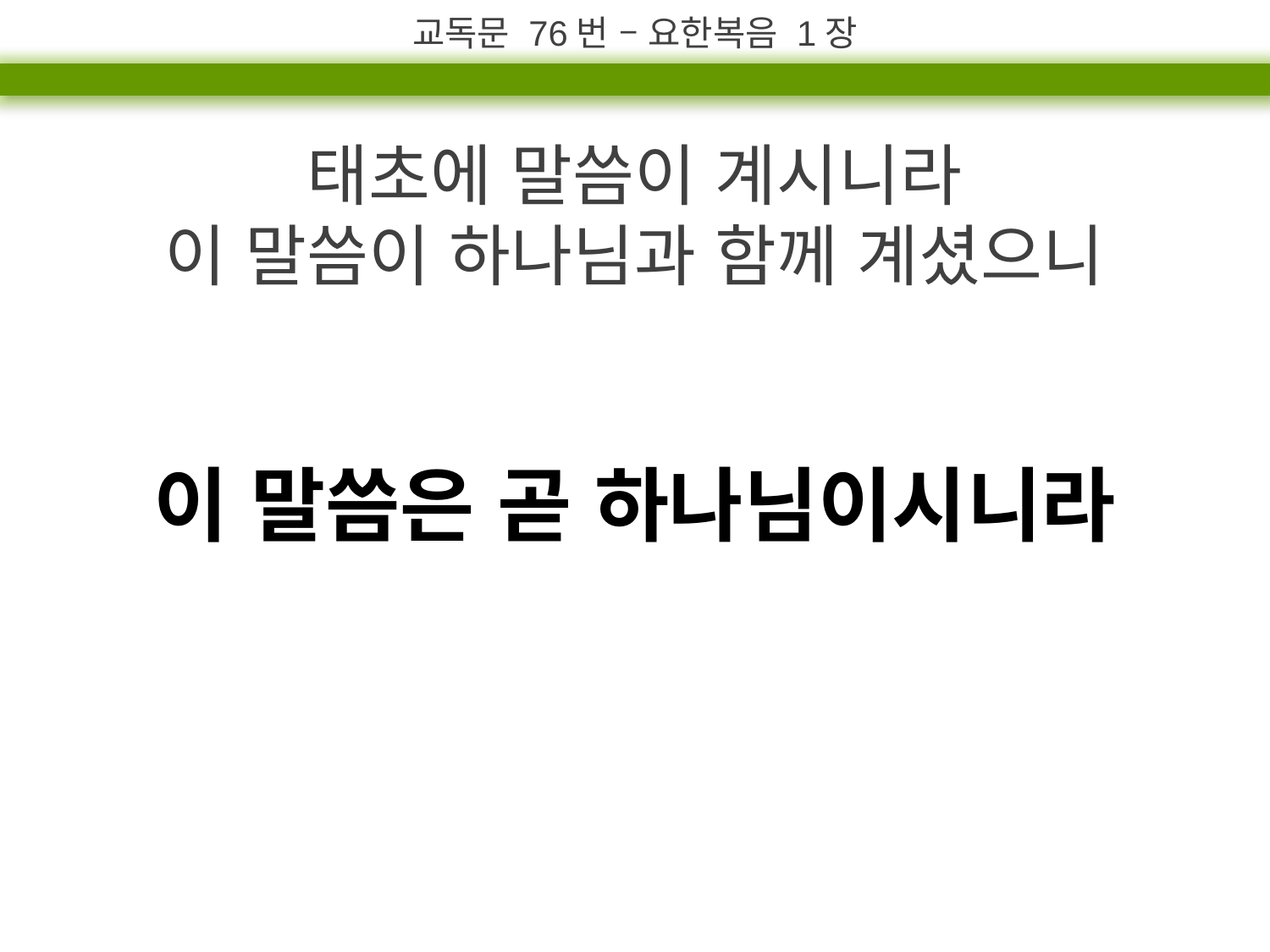

교독문 76번 – 요한복음 1장

태초에 말씀이 계시니라
이 말씀이 하나님과 함께 계셨으니
이 말씀은 곧 하나님이시니라